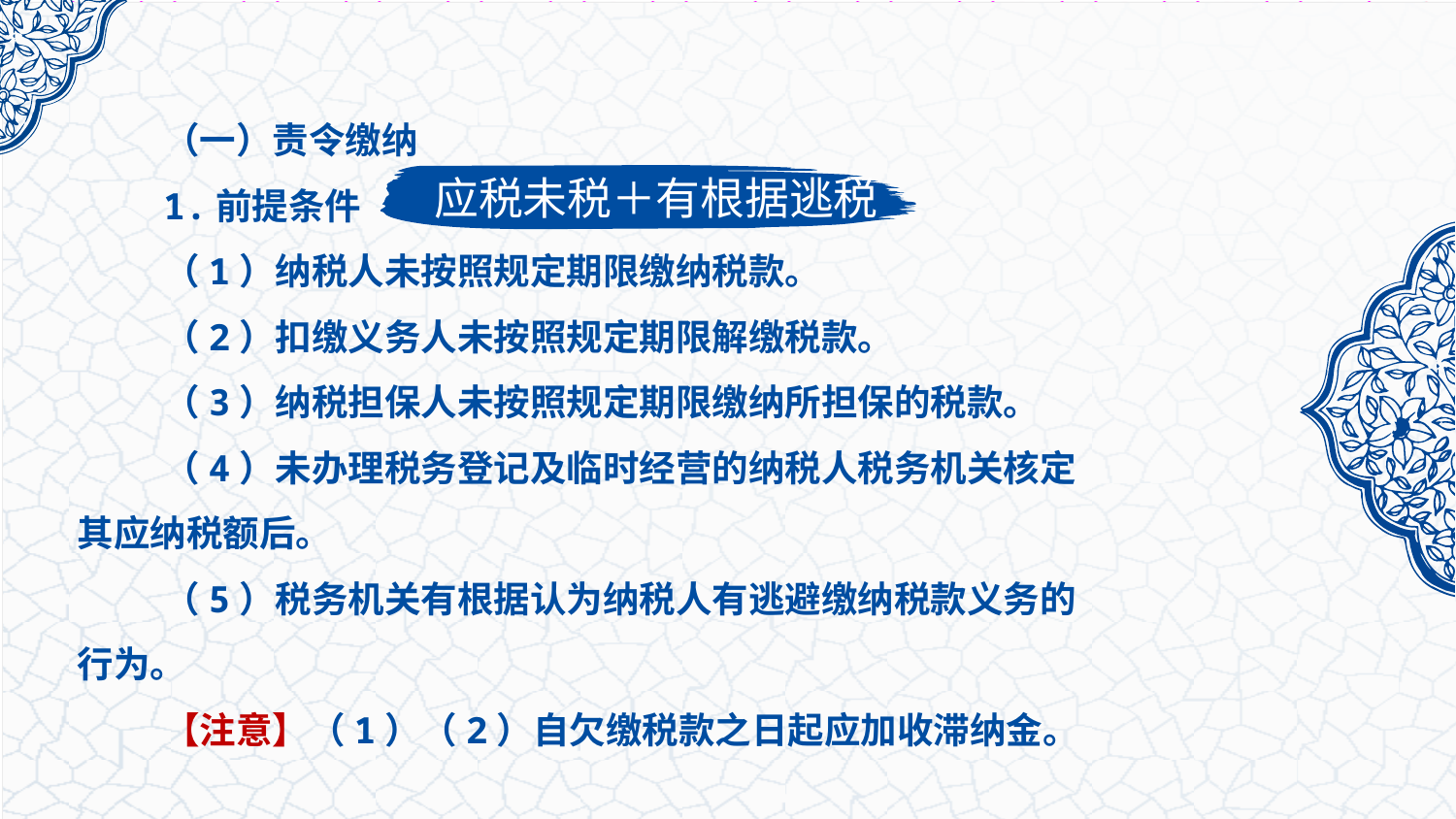

应税未税＋有根据逃税

（一）责令缴纳
1.前提条件
（1）纳税人未按照规定期限缴纳税款。
（2）扣缴义务人未按照规定期限解缴税款。
（3）纳税担保人未按照规定期限缴纳所担保的税款。
（4）未办理税务登记及临时经营的纳税人税务机关核定其应纳税额后。
（5）税务机关有根据认为纳税人有逃避缴纳税款义务的行为。
【注意】（1）（2）自欠缴税款之日起应加收滞纳金。